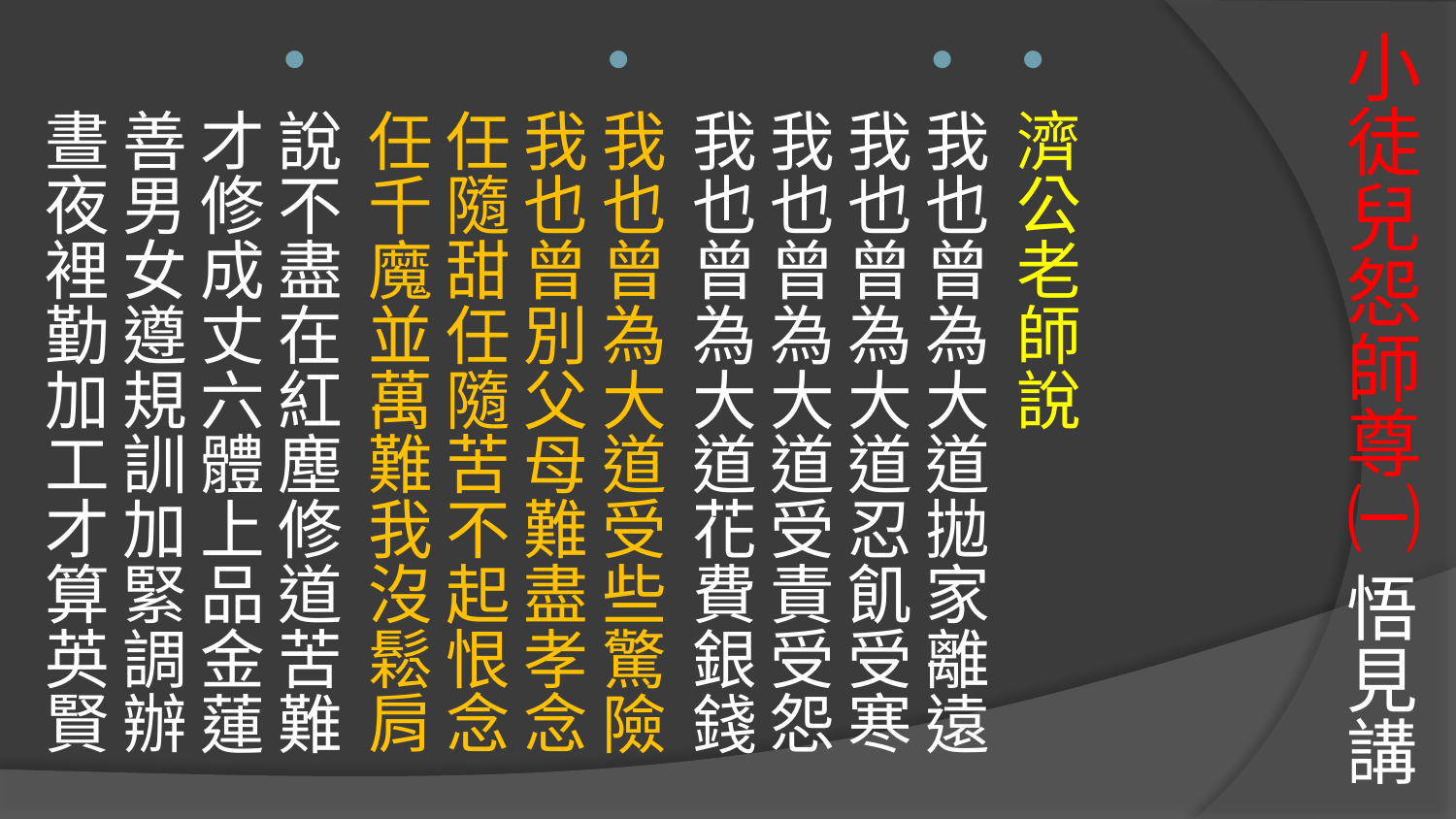

# 小徒兒怨師尊㈠ 悟見講
濟公老師說
我也曾為大道拋家離遠
我也曾為大道忍飢受寒
我也曾為大道受責受怨
我也曾為大道花費銀錢
我也曾為大道受些驚險
我也曾別父母難盡孝念
任隨甜任隨苦不起恨念
任千魔並萬難我沒鬆肩
說不盡在紅塵修道苦難
才修成丈六體上品金蓮
善男女遵規訓加緊調辦
晝夜裡勤加工才算英賢